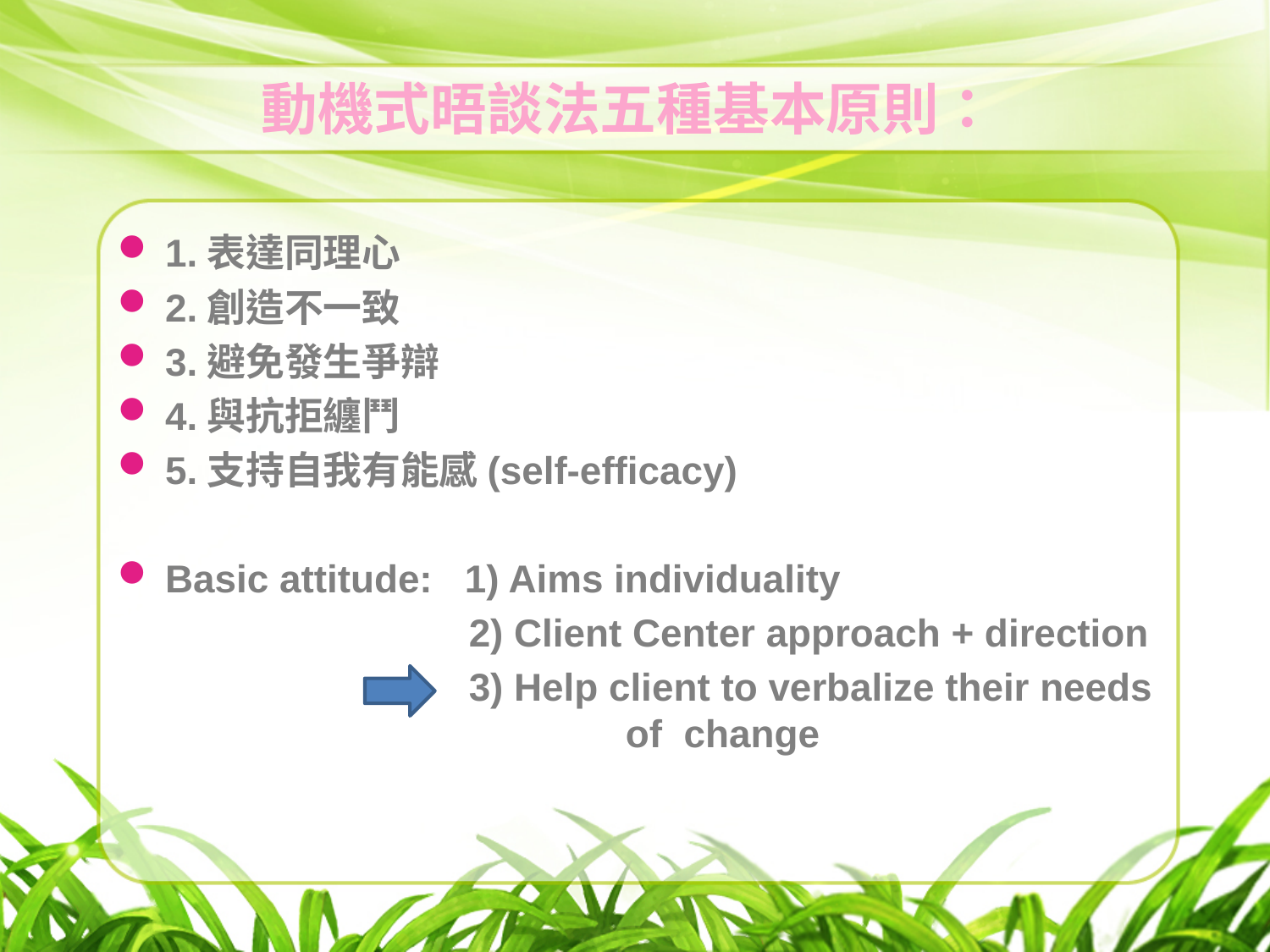

# 動機式晤談法五種基本原則：
1.表達同理心
2.創造不一致
3.避免發生爭辯
4.與抗拒纏鬥
5.支持自我有能感(self-efficacy)

Basic attitude:   1) Aims individuality
		         2) Client Center approach + direction
		         3) Help client to verbalize their needs 				of  change